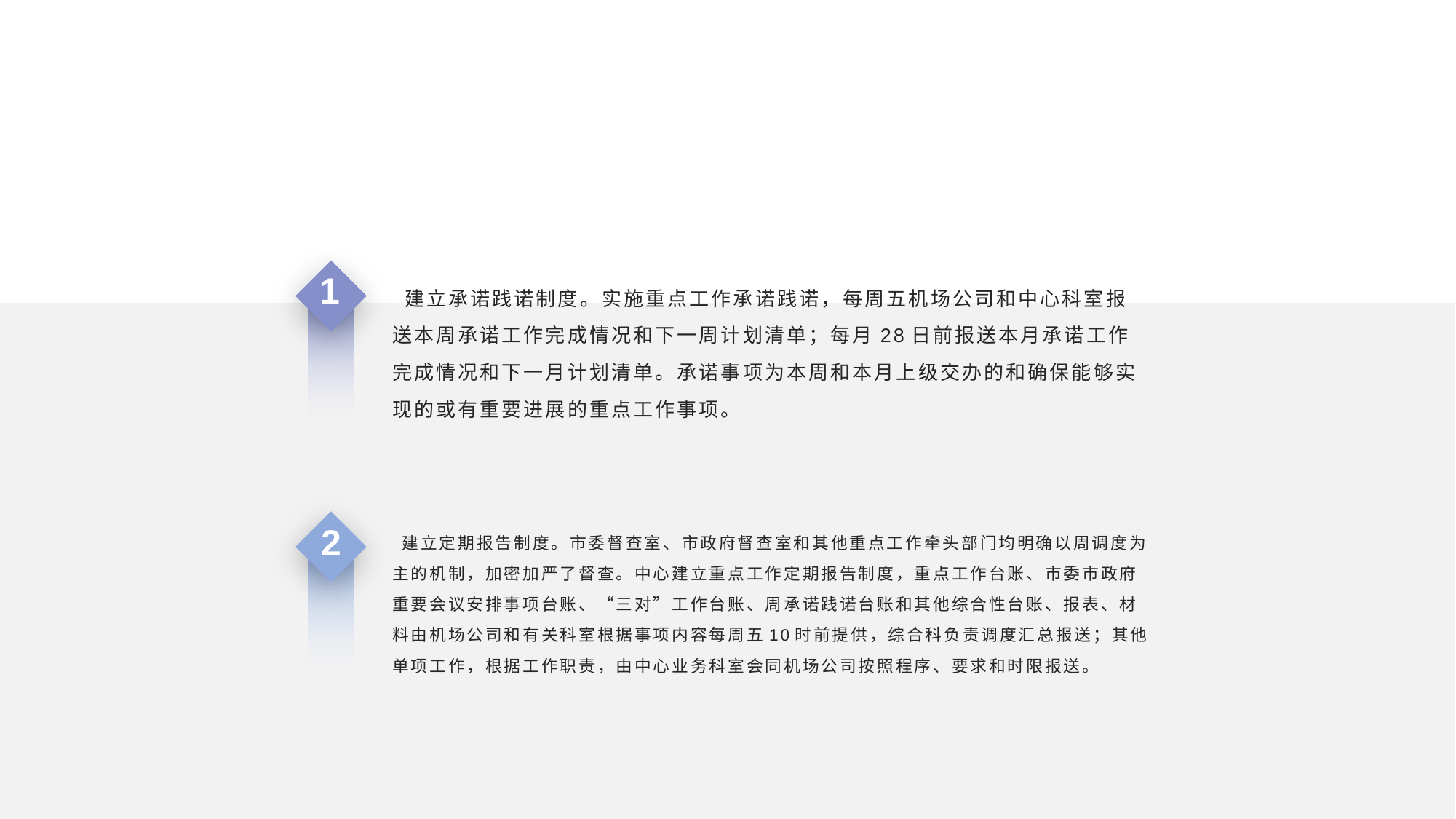

建立承诺践诺制度。实施重点工作承诺践诺，每周五机场公司和中心科室报送本周承诺工作完成情况和下一周计划清单；每月28日前报送本月承诺工作完成情况和下一月计划清单。承诺事项为本周和本月上级交办的和确保能够实现的或有重要进展的重点工作事项。

1

 建立定期报告制度。市委督查室、市政府督查室和其他重点工作牵头部门均明确以周调度为主的机制，加密加严了督查。中心建立重点工作定期报告制度，重点工作台账、市委市政府重要会议安排事项台账、“三对”工作台账、周承诺践诺台账和其他综合性台账、报表、材料由机场公司和有关科室根据事项内容每周五10时前提供，综合科负责调度汇总报送；其他单项工作，根据工作职责，由中心业务科室会同机场公司按照程序、要求和时限报送。

2